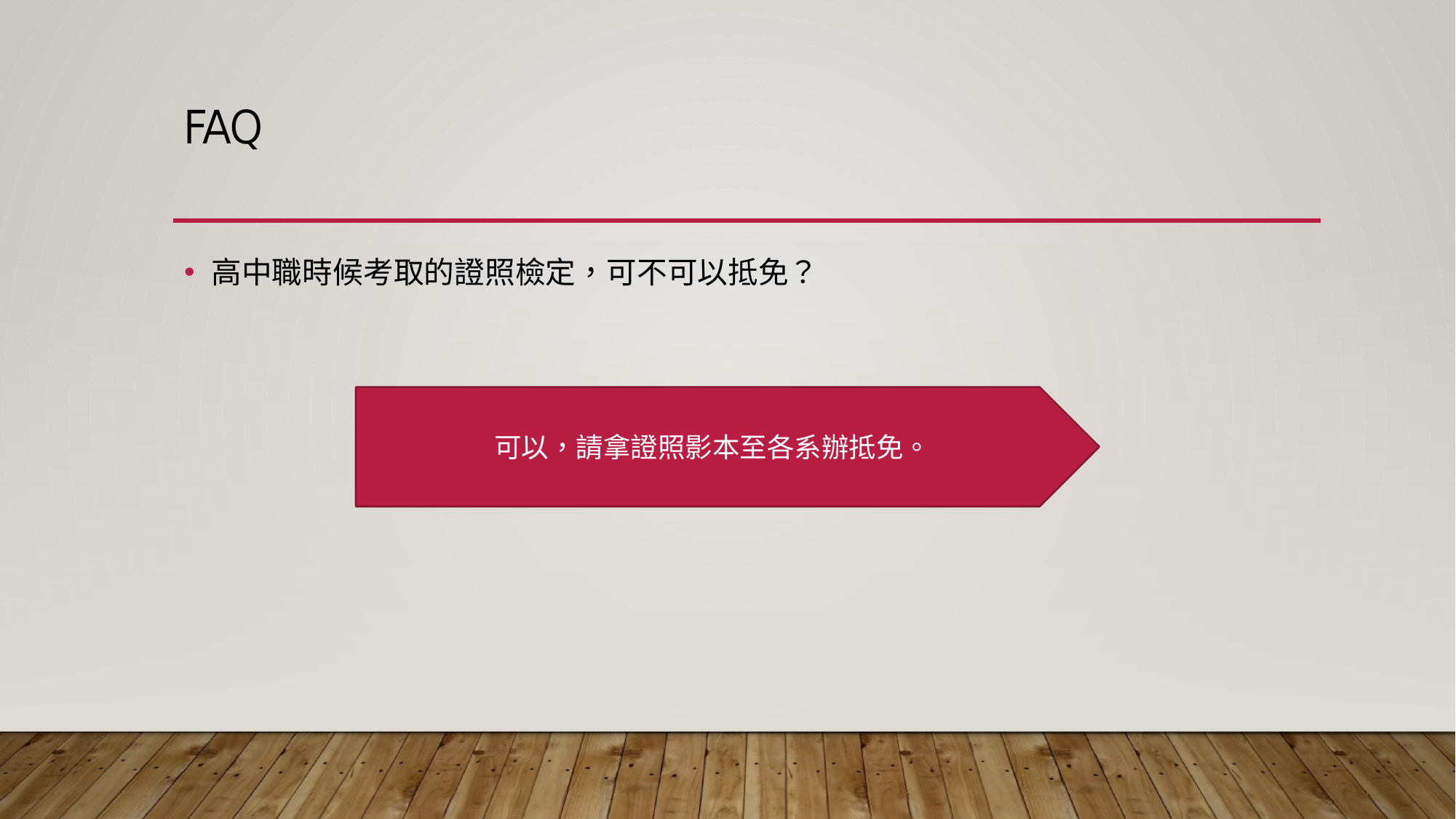

# FAQ
高中職時候考取的證照檢定，可不可以抵免？
可以，請拿證照影本至各系辦抵免。